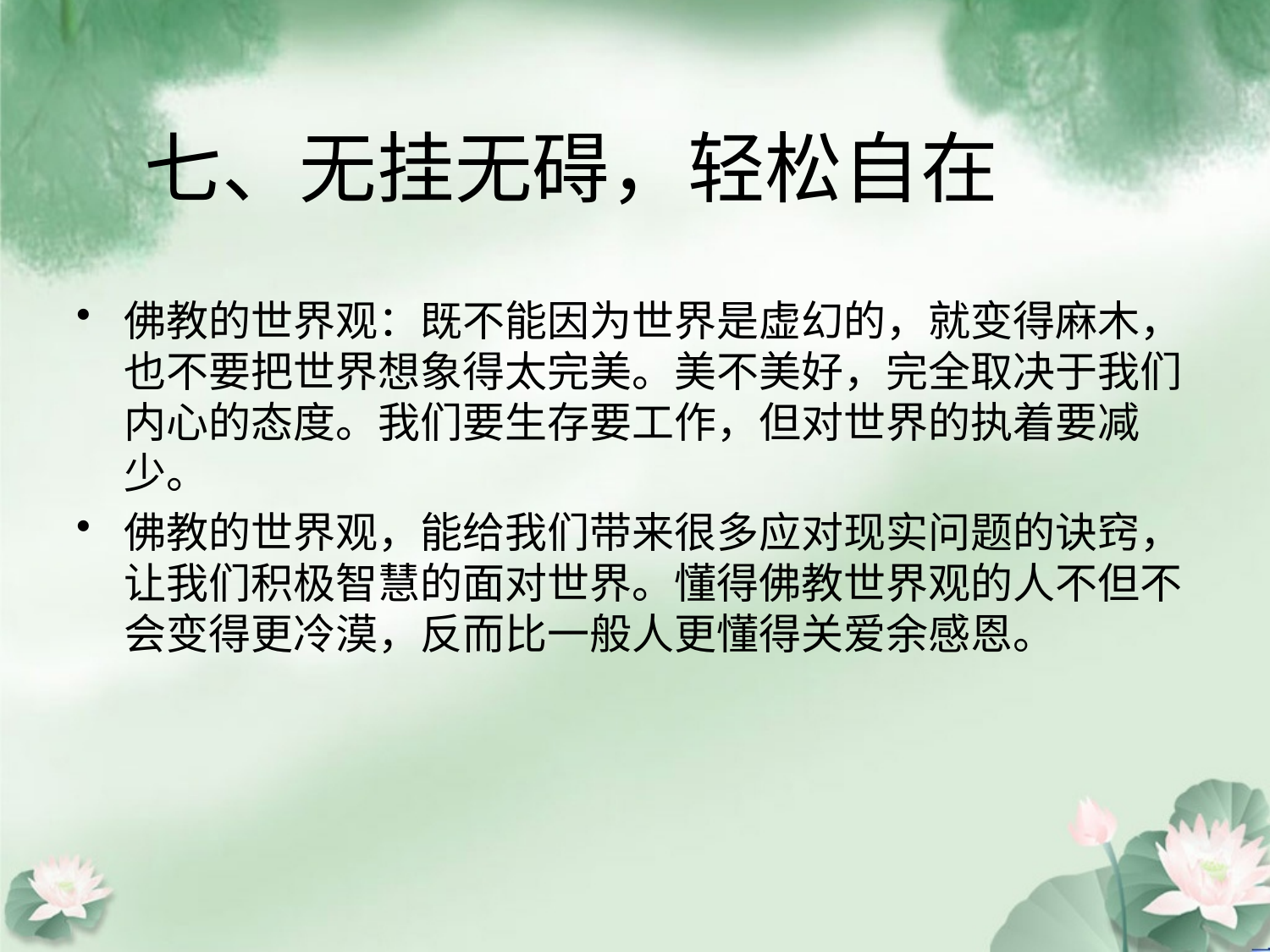

# 七、无挂无碍，轻松自在

佛教的世界观：既不能因为世界是虚幻的，就变得麻木，也不要把世界想象得太完美。美不美好，完全取决于我们内心的态度。我们要生存要工作，但对世界的执着要减少。
佛教的世界观，能给我们带来很多应对现实问题的诀窍，让我们积极智慧的面对世界。懂得佛教世界观的人不但不会变得更冷漠，反而比一般人更懂得关爱余感恩。